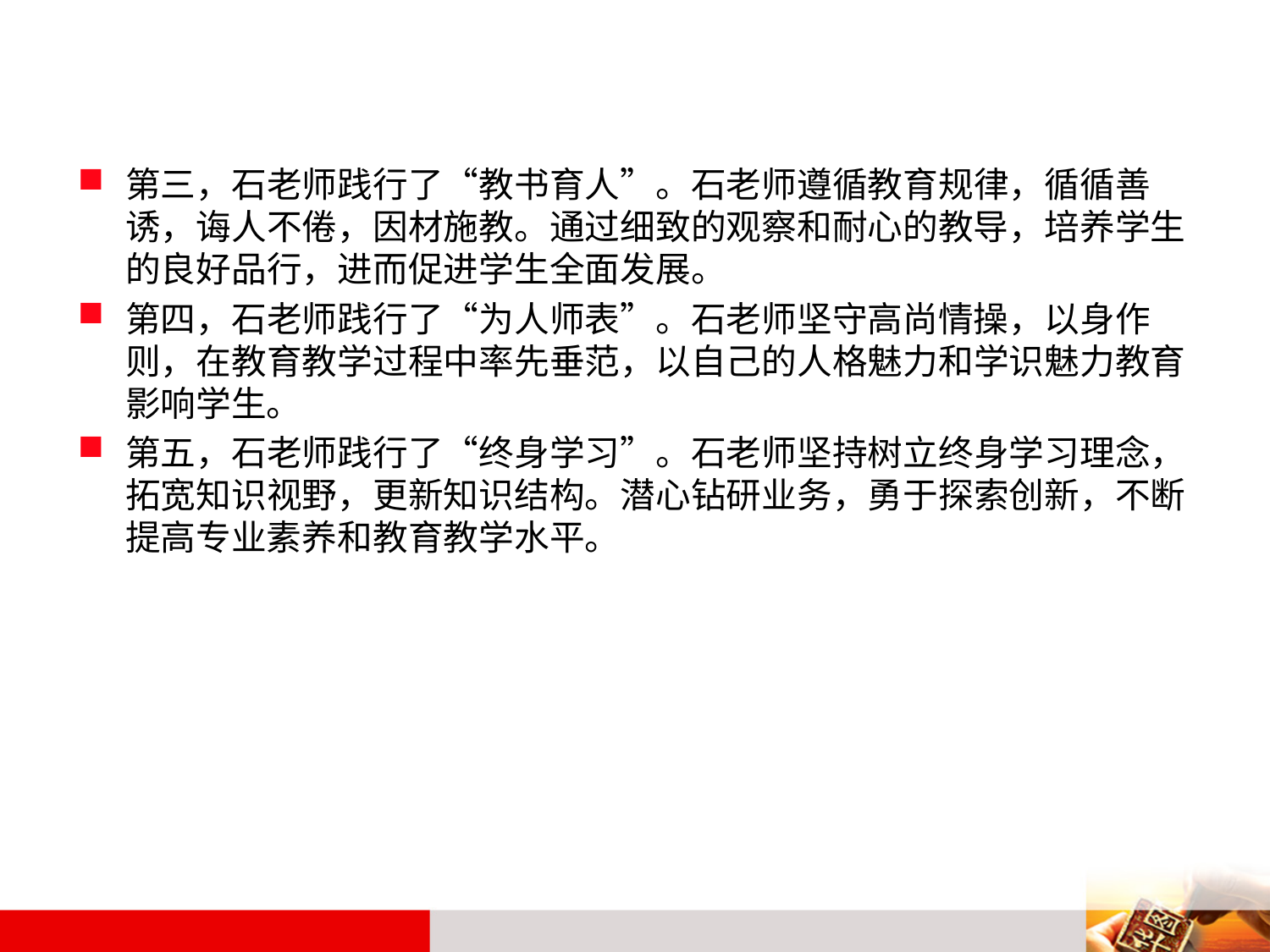

#
第三，石老师践行了“教书育人”。石老师遵循教育规律，循循善诱，诲人不倦，因材施教。通过细致的观察和耐心的教导，培养学生的良好品行，进而促进学生全面发展。
第四，石老师践行了“为人师表”。石老师坚守高尚情操，以身作则，在教育教学过程中率先垂范，以自己的人格魅力和学识魅力教育影响学生。
第五，石老师践行了“终身学习”。石老师坚持树立终身学习理念，拓宽知识视野，更新知识结构。潜心钻研业务，勇于探索创新，不断提高专业素养和教育教学水平。